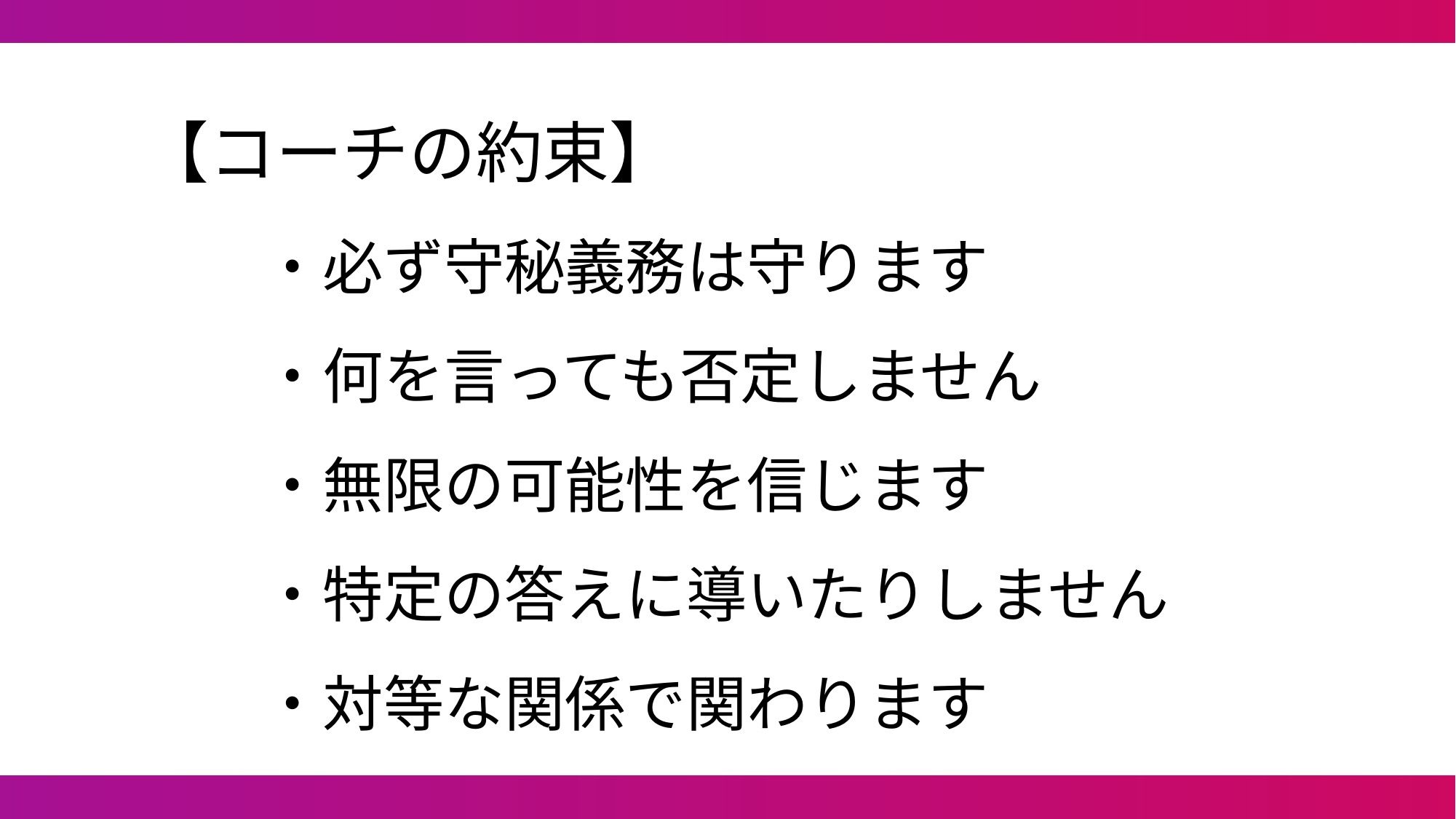

【コーチの約束】
・必ず守秘義務は守ります
・何を言っても否定しません
・無限の可能性を信じます
・特定の答えに導いたりしません
・対等な関係で関わります